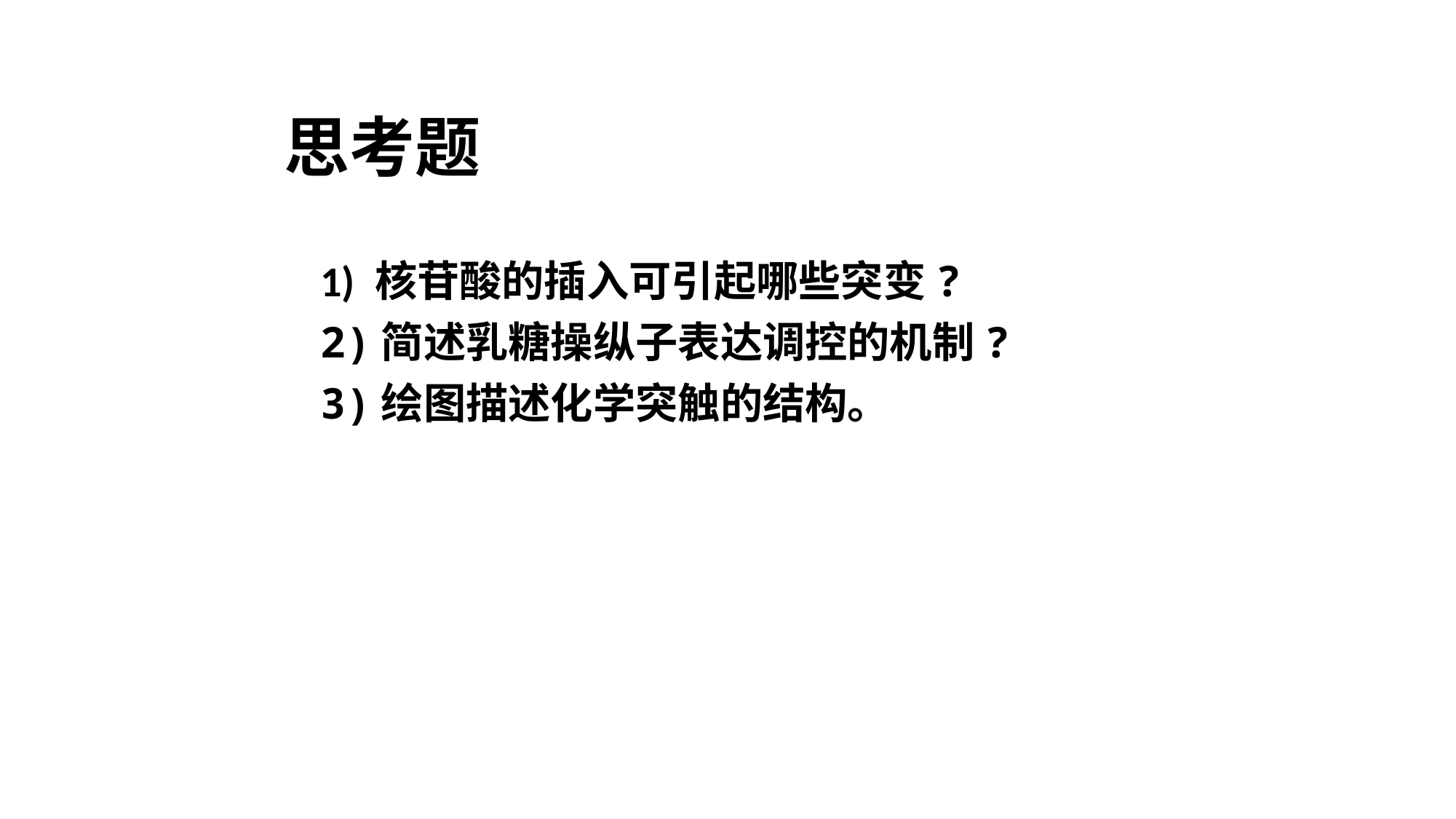

# 思考题
1) 核苷酸的插入可引起哪些突变?
2)简述乳糖操纵子表达调控的机制?
3)绘图描述化学突触的结构。